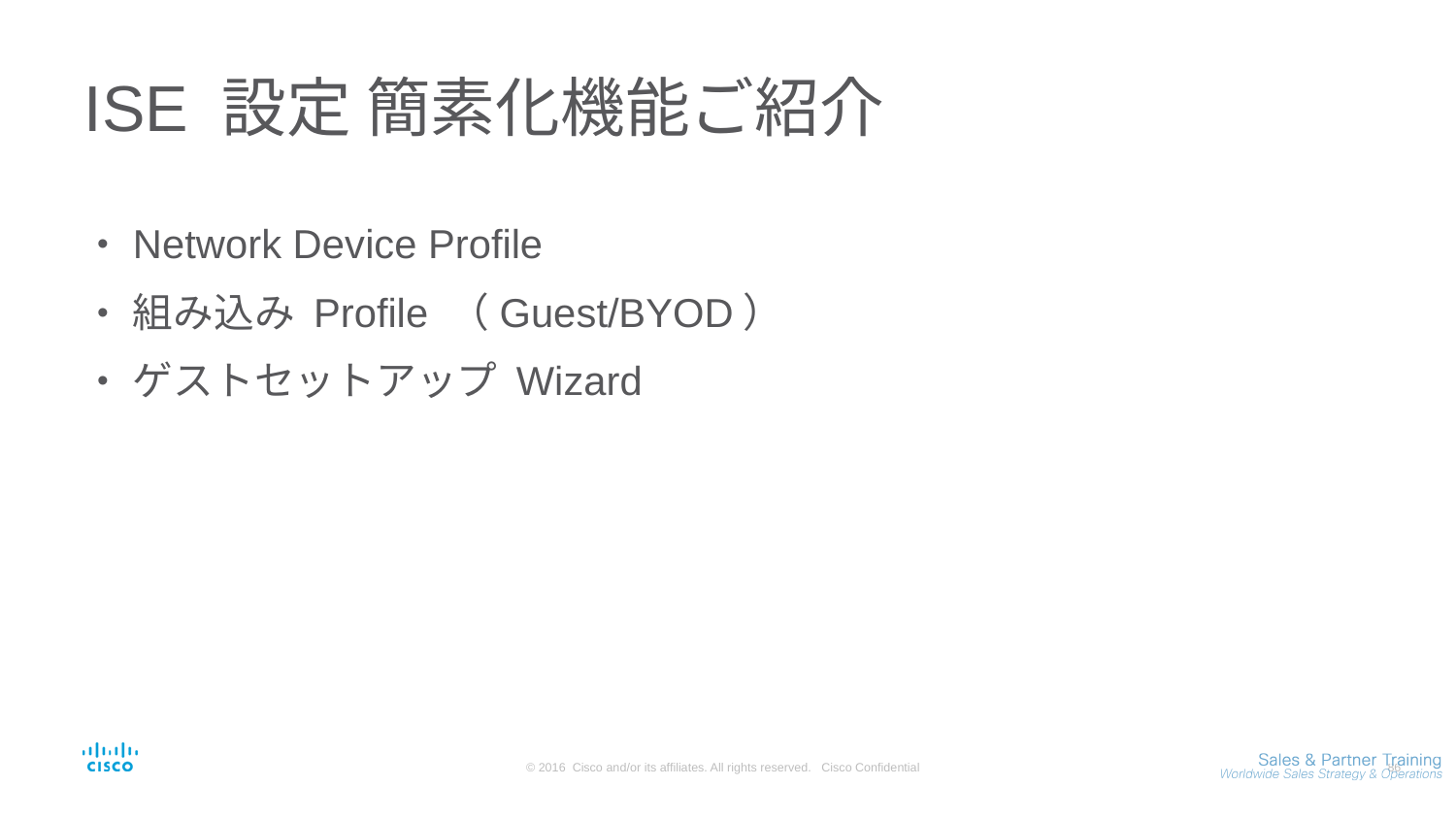

# ISE 設定 簡素化機能ご紹介
Network Device Profile
組み込み Profile （Guest/BYOD）
ゲストセットアップ Wizard